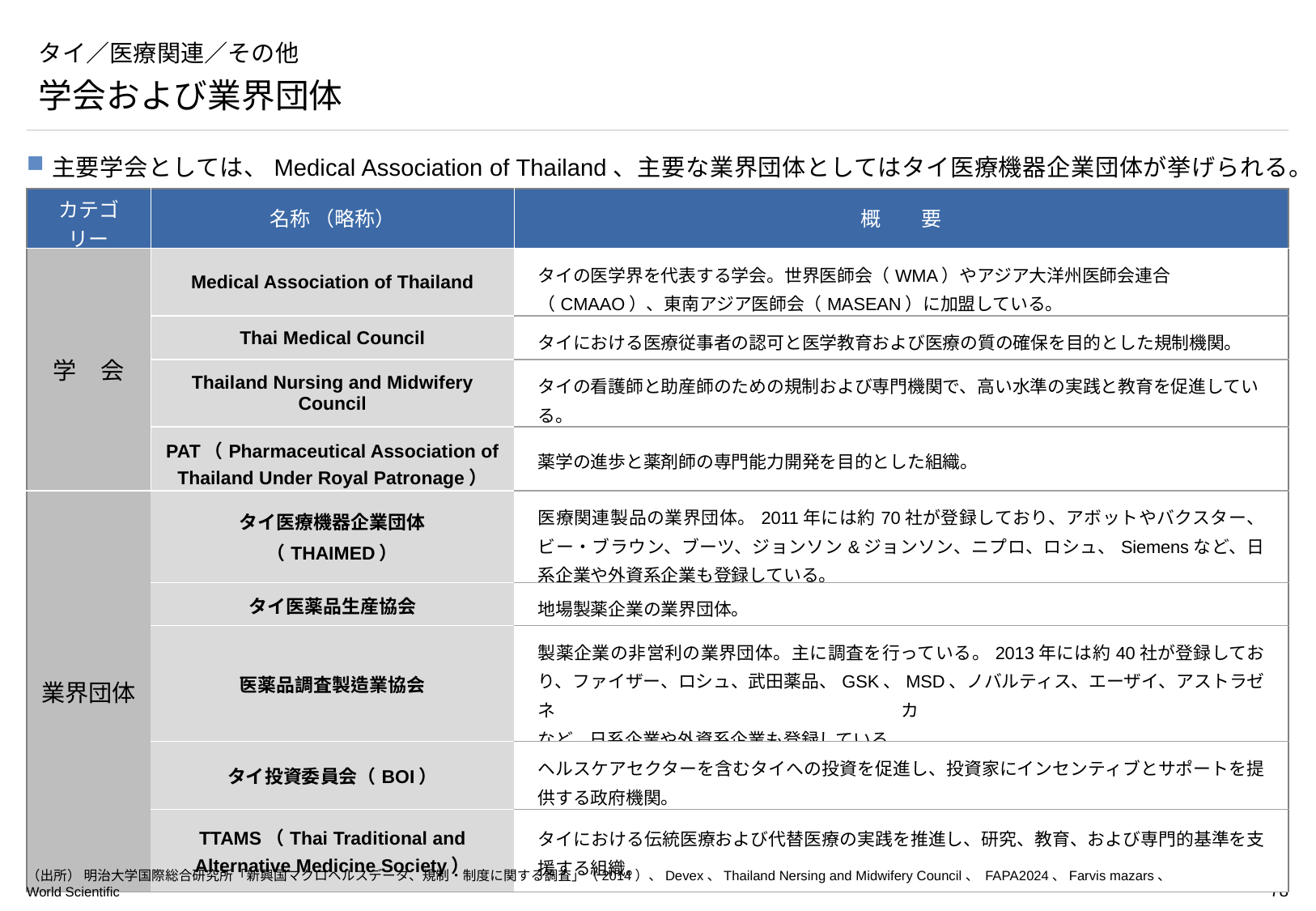

# タイ／医療関連／その他
学会および業界団体
主要学会としては、Medical Association of Thailand、主要な業界団体としてはタイ医療機器企業団体が挙げられる。
| カテゴリー | 名称 （略称） | 概　　要 |
| --- | --- | --- |
| 学　会 | Medical Association of Thailand | タイの医学界を代表する学会。世界医師会（WMA）やアジア大洋州医師会連合（CMAAO）、東南アジア医師会（MASEAN）に加盟している。 |
|  | Thai Medical Council | タイにおける医療従事者の認可と医学教育および医療の質の確保を目的とした規制機関。 |
|  | Thailand Nursing and Midwifery Council | タイの看護師と助産師のための規制および専門機関で、高い水準の実践と教育を促進している。 |
|  | PAT（Pharmaceutical Association of Thailand Under Royal Patronage） | 薬学の進歩と薬剤師の専門能力開発を目的とした組織。 |
| 業界団体 | タイ医療機器企業団体 （THAIMED） | 医療関連製品の業界団体。2011年には約70社が登録しており、アボットやバクスター、ビー・ブラウン、ブーツ、ジョンソン&ジョンソン、ニプロ、ロシュ、Siemensなど、日系企業や外資系企業も登録している。 |
|  | タイ医薬品生産協会 | 地場製薬企業の業界団体。 |
|  | 医薬品調査製造業協会 | 製薬企業の非営利の業界団体。主に調査を行っている。2013年には約40社が登録しており、ファイザー、ロシュ、武田薬品、GSK、MSD、ノバルティス、エーザイ、アストラゼネカ など、日系企業や外資系企業も登録している。 |
|  | タイ投資委員会（BOI） | ヘルスケアセクターを含むタイへの投資を促進し、投資家にインセンティブとサポートを提供する政府機関。 |
|  | TTAMS（Thai Traditional and Alternative Medicine Society） | タイにおける伝統医療および代替医療の実践を推進し、研究、教育、および専門的基準を支援する組織。 |
（出所） 明治大学国際総合研究所「新興国マクロヘルスデータ、規制・制度に関する調査」（2014）、Devex、Thailand Nersing and Midwifery Council、 FAPA2024、Farvis mazars、World Scientific